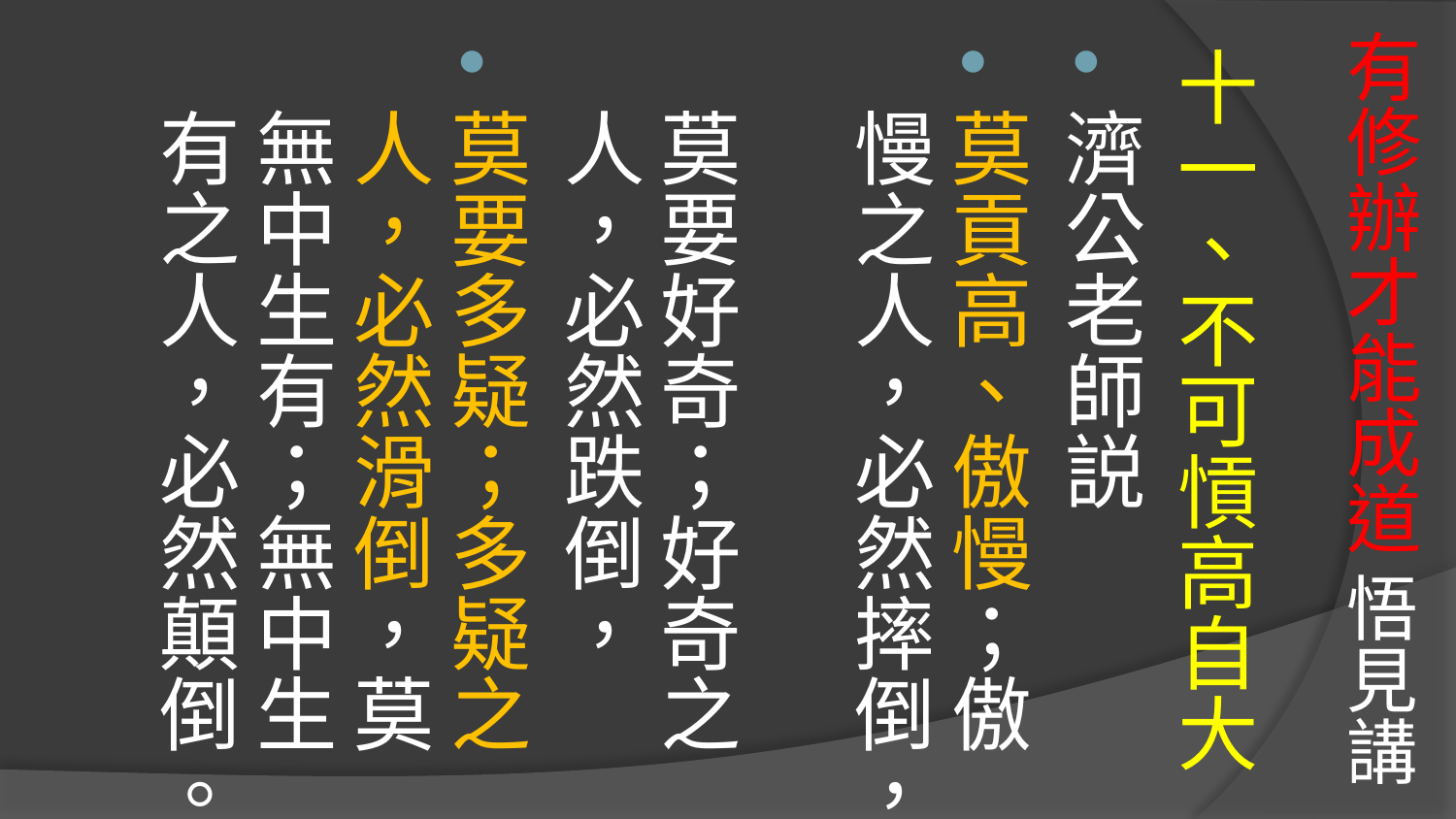

# 有修辦才能成道 悟見講
十一、不可愩高自大
濟公老師説
莫貢高、傲慢；傲慢之人，必然摔倒，
莫要好奇；好奇之人，必然跌倒，
莫要多疑；多疑之人，必然滑倒，莫無中生有；無中生有之人，必然顛倒。